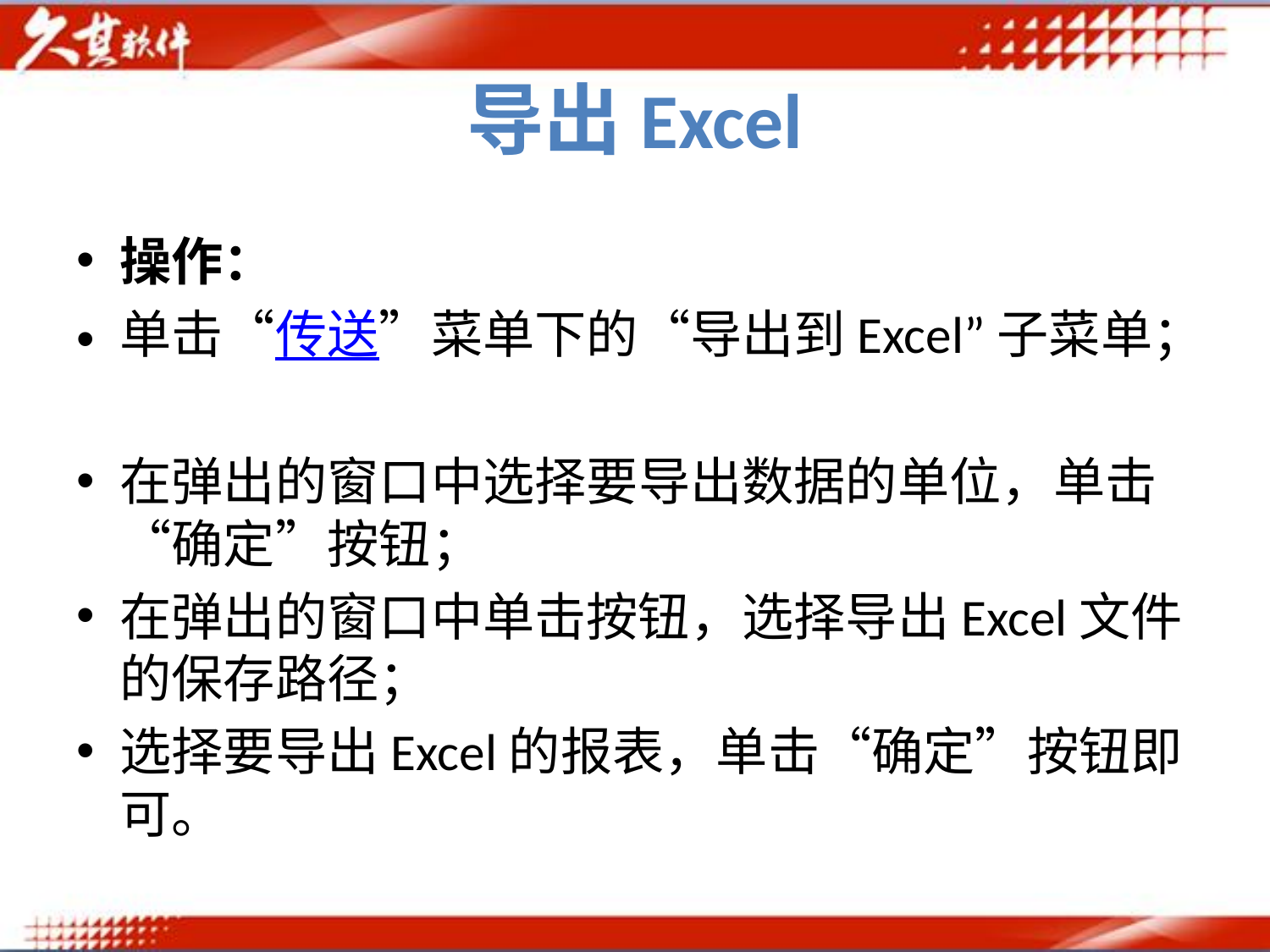

# 导出Excel
操作：
单击“传送”菜单下的“导出到Excel”子菜单；
在弹出的窗口中选择要导出数据的单位，单击“确定”按钮；
在弹出的窗口中单击按钮，选择导出Excel文件的保存路径；
选择要导出Excel的报表，单击“确定”按钮即可。